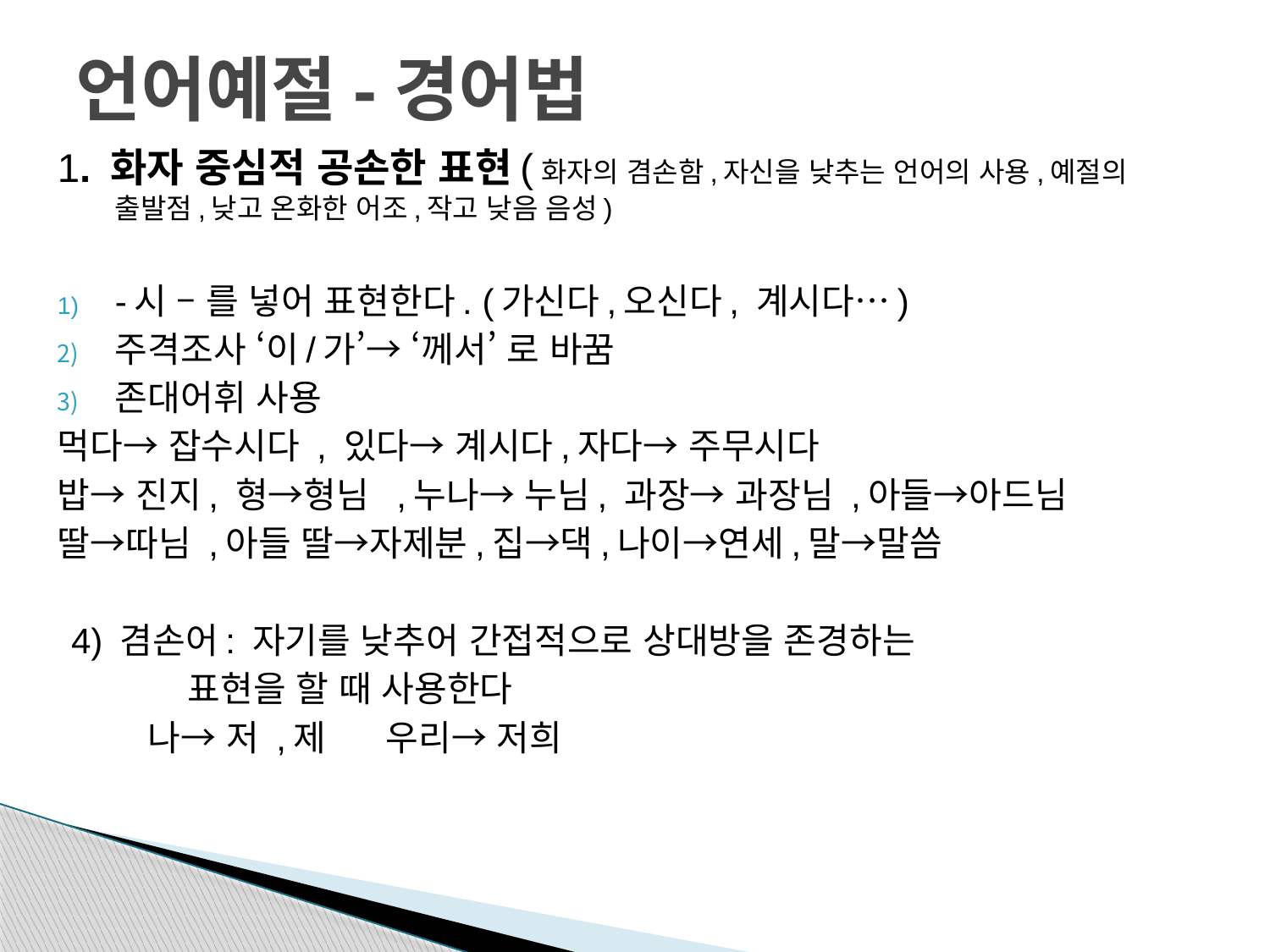

# 언어예절-경어법
1. 화자 중심적 공손한 표현(화자의 겸손함,자신을 낮추는 언어의 사용,예절의 출발점,낮고 온화한 어조,작고 낮음 음성)

-시 – 를 넣어 표현한다. (가신다,오신다, 계시다…)
주격조사 ‘이/가’→ ‘께서’ 로 바꿈
존대어휘 사용
먹다→ 잡수시다 , 있다→ 계시다,자다→ 주무시다
밥→ 진지, 형→형님  ,누나→ 누님, 과장→ 과장님 ,아들→아드님
딸→따님 ,아들 딸→자제분,집→댁,나이→연세,말→말씀

4) 겸손어: 자기를 낮추어 간접적으로 상대방을 존경하는
           표현을 할 때 사용한다
       나→ 저 ,제      우리→ 저희